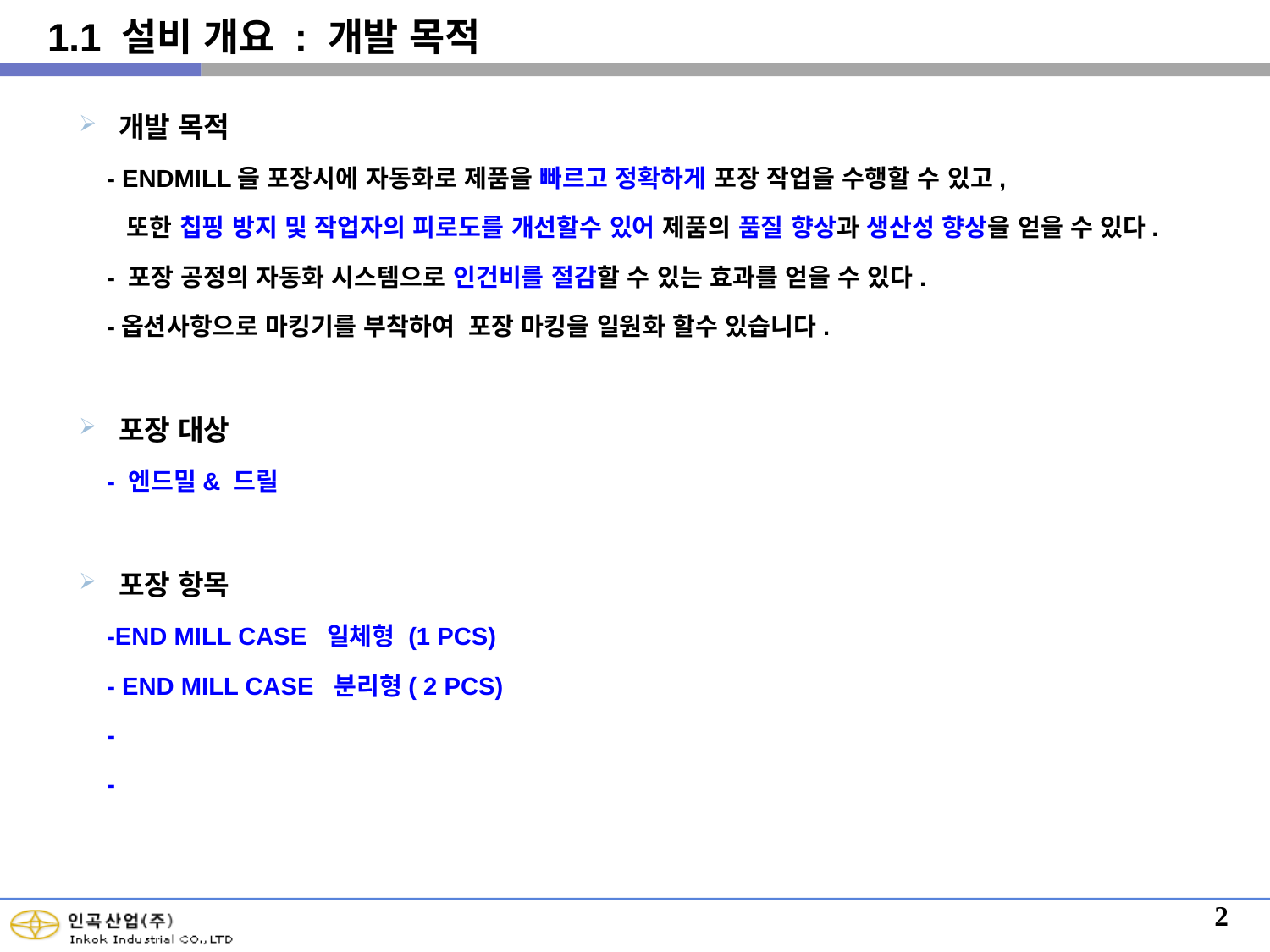

1.1 설비 개요 : 개발 목적
개발 목적
    - ENDMILL을 포장시에 자동화로 제품을 빠르고 정확하게 포장 작업을 수행할 수 있고,
      또한 칩핑 방지 및 작업자의 피로도를 개선할수 있어 제품의 품질 향상과 생산성 향상을 얻을 수 있다.
    - 포장 공정의 자동화 시스템으로 인건비를 절감할 수 있는 효과를 얻을 수 있다.
    -옵션사항으로 마킹기를 부착하여  포장 마킹을 일원화 할수 있습니다.

포장 대상
    - 엔드밀& 드릴

포장 항목
    -END MILL CASE  일체형 (1 PCS)
    - END MILL CASE  분리형( 2 PCS)
    -
    -

2